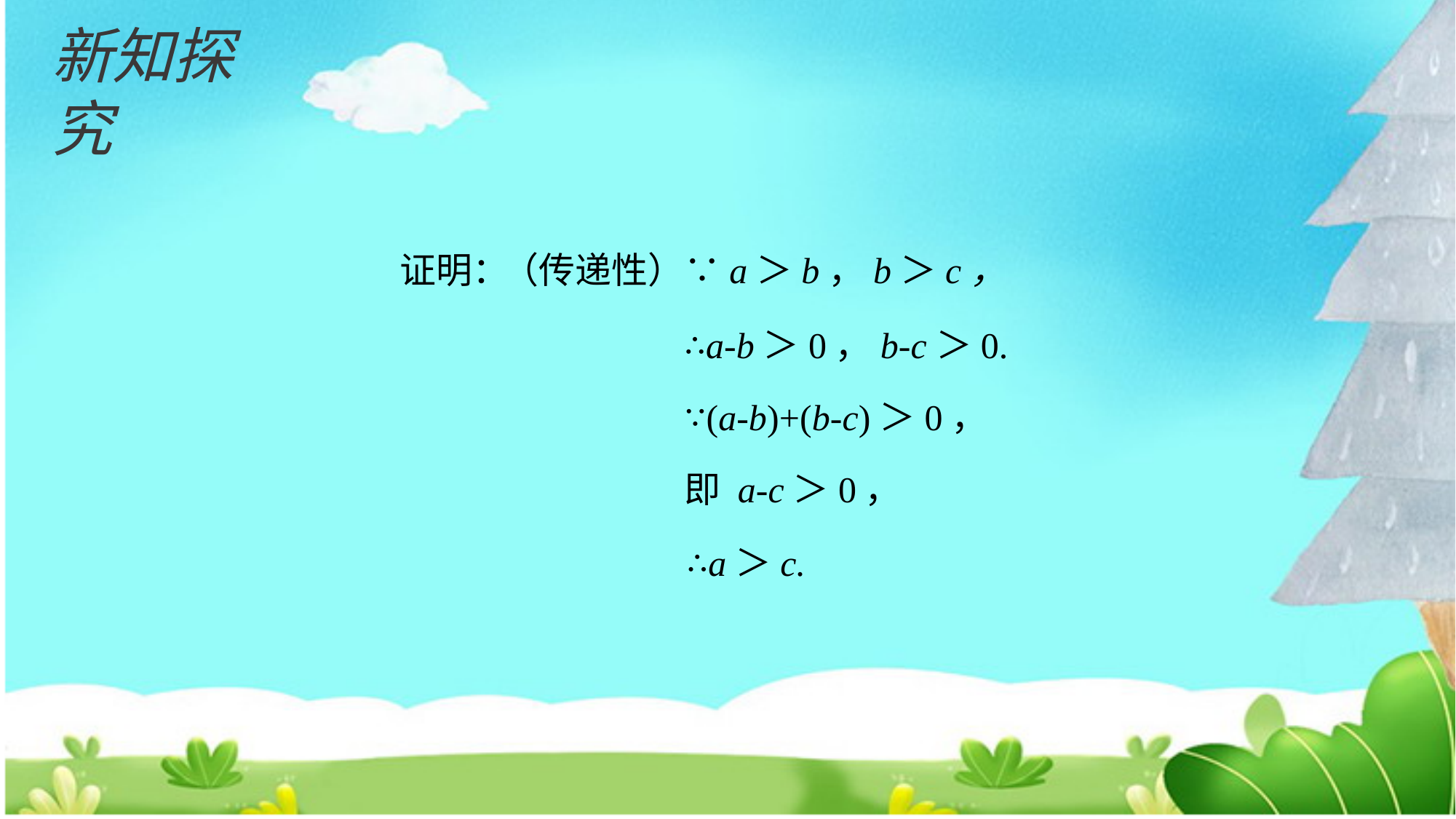

新知探究
证明：
（传递性）∵a＞b，b＞c，

∴a-b＞0，b-c＞0.
∵(a-b)+(b-c)＞0，
即 a-c＞0，
∴a＞c.